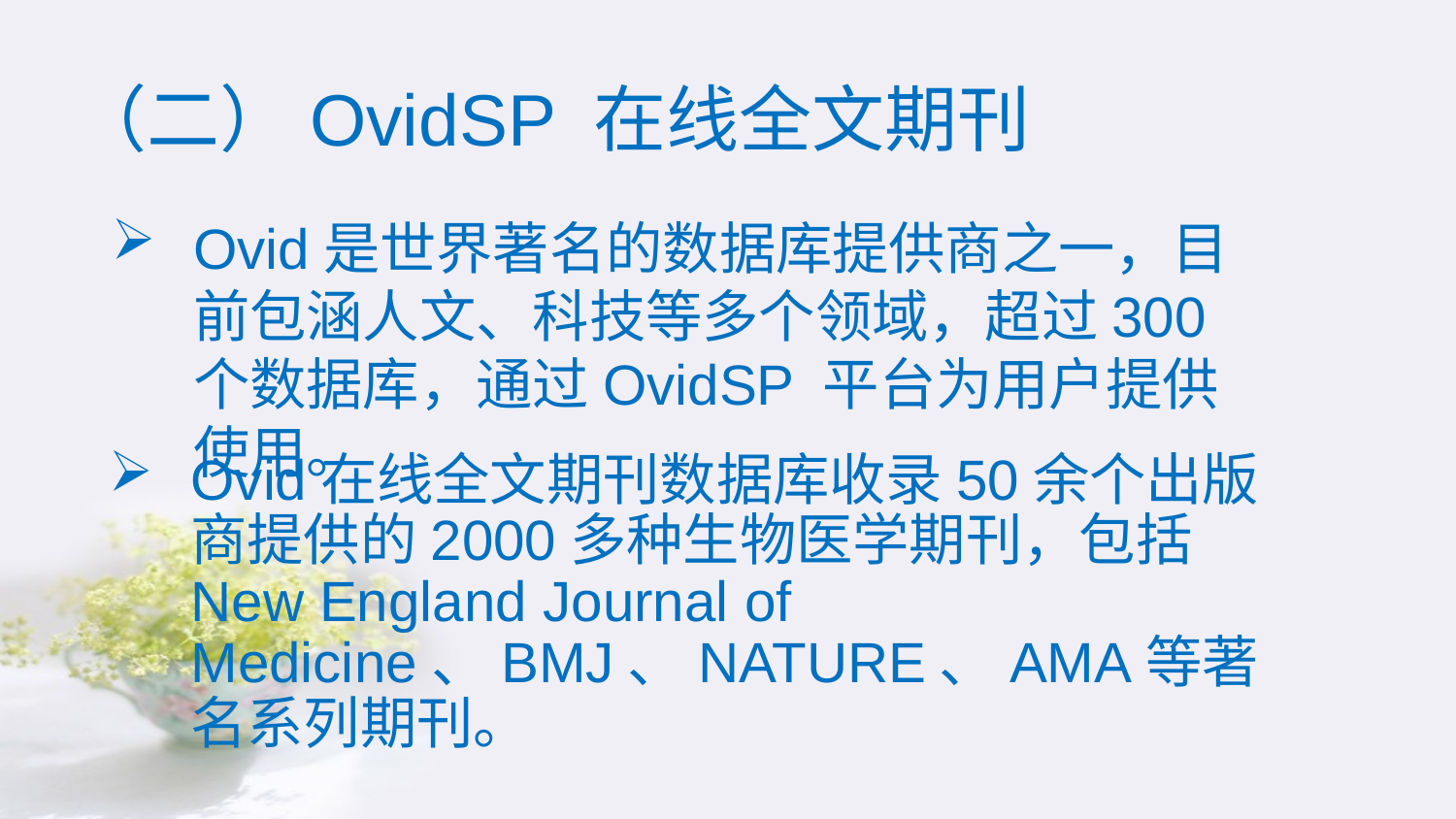

（二）OvidSP 在线全文期刊
Ovid是世界著名的数据库提供商之一，目前包涵人文、科技等多个领域，超过300个数据库，通过OvidSP 平台为用户提供使用。
Ovid在线全文期刊数据库收录50余个出版商提供的2000多种生物医学期刊，包括New England Journal of Medicine、BMJ、NATURE、AMA等著名系列期刊。